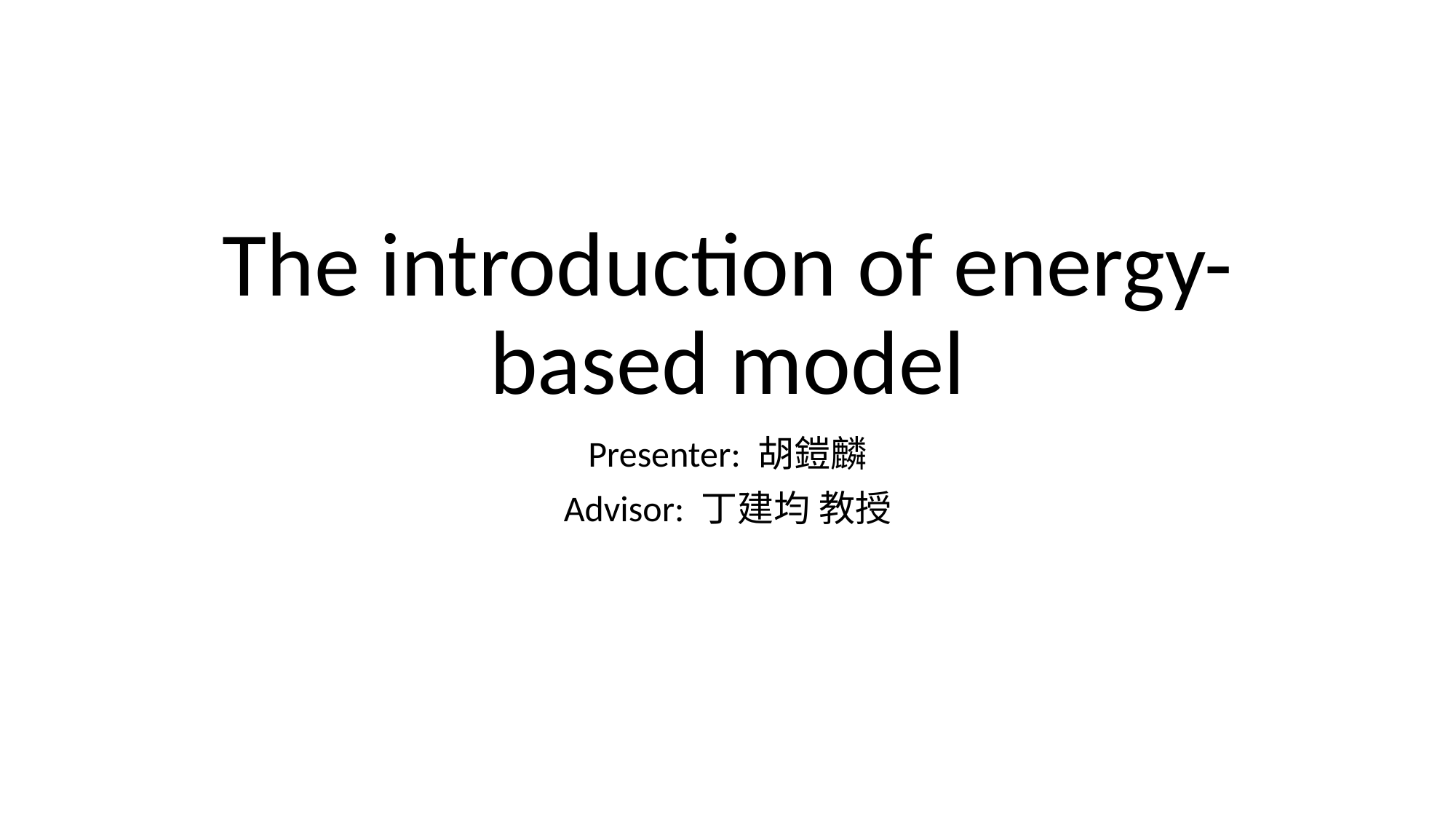

# The introduction of energy-based model
Presenter: 胡鎧麟
Advisor: 丁建均 教授